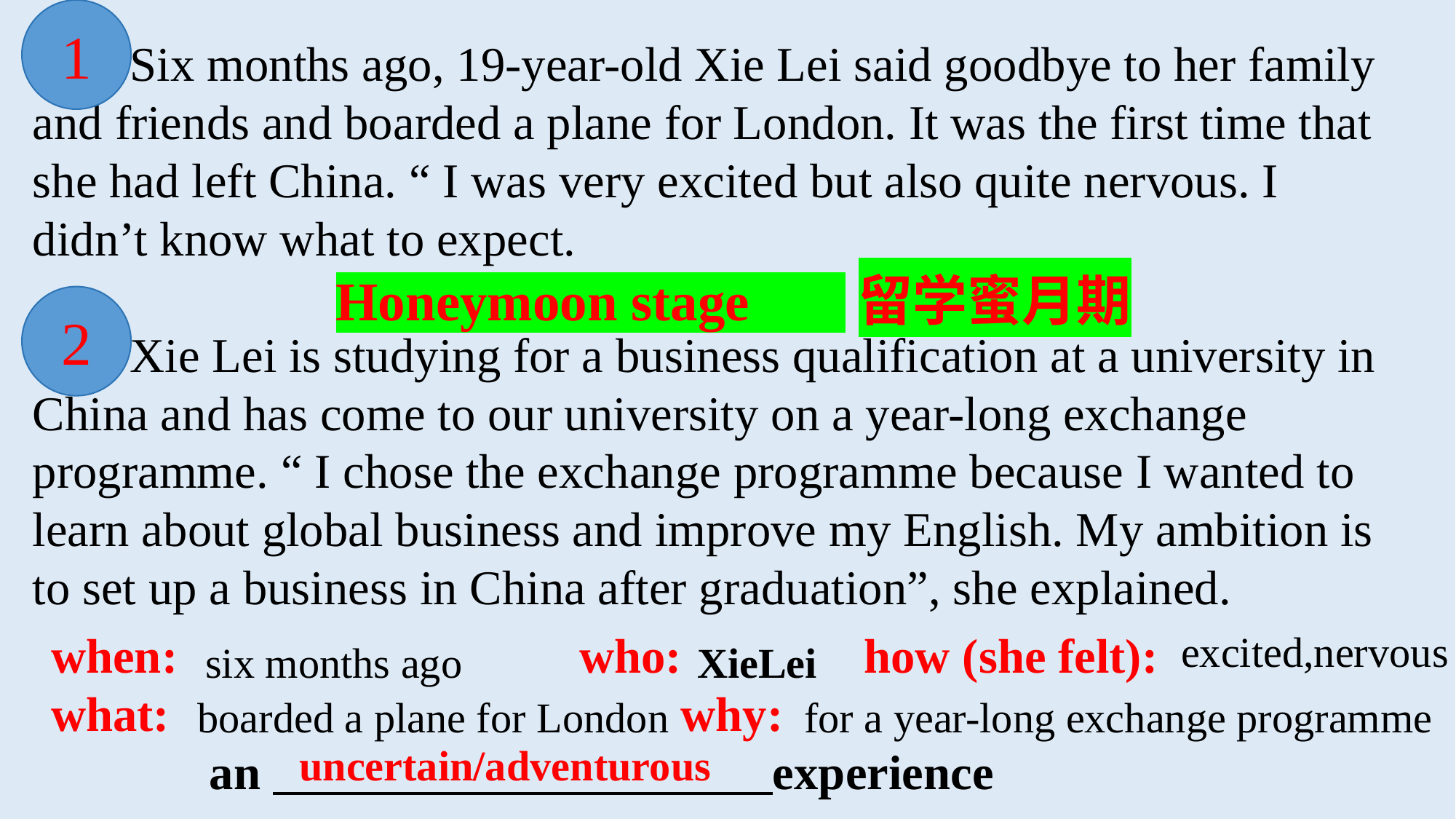

1
        Six months ago, 19-year-old Xie Lei said goodbye to her family and friends and boarded a plane for London. It was the first time that she had left China. “ I was very excited but also quite nervous. I didn’t know what to expect.

        Xie Lei is studying for a business qualification at a university in China and has come to our university on a year-long exchange programme. “ I chose the exchange programme because I wanted to learn about global business and improve my English. My ambition is to set up a business in China after graduation”, she explained.
Honeymoon stage       留学蜜月期
2
when:                                 who:               how (she felt):
what:                                          why:
             an                                          experience
excited,nervous
six months ago
XieLei
for a year-long exchange programme
boarded a plane for London
uncertain/adventurous